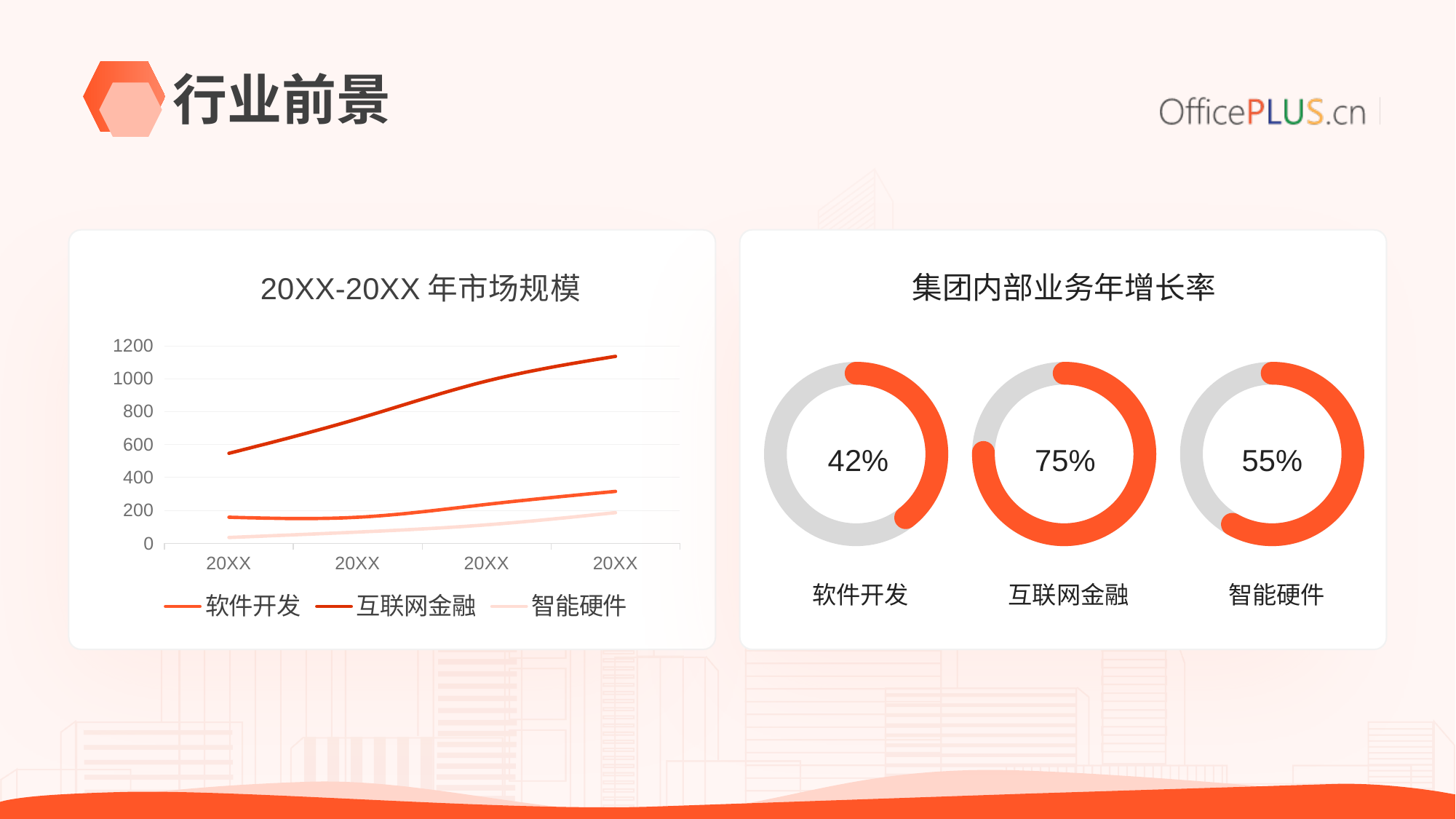

# 行业前景

### Chart: 20XX-20XX年市场规模

| Category | 软件开发 | 互联网金融 | 智能硬件 |
|---|---|---|---|
| 20XX | 158.0 | 546.0 | 35.0 |
| 20XX | 158.0 | 756.0 | 68.0 |
| 20XX | 236.0 | 985.0 | 112.0 |
| 20XX | 315.0 | 1135.0 | 186.0 |
集团内部业务年增长率

42%
75%
55%
软件开发
互联网金融
智能硬件